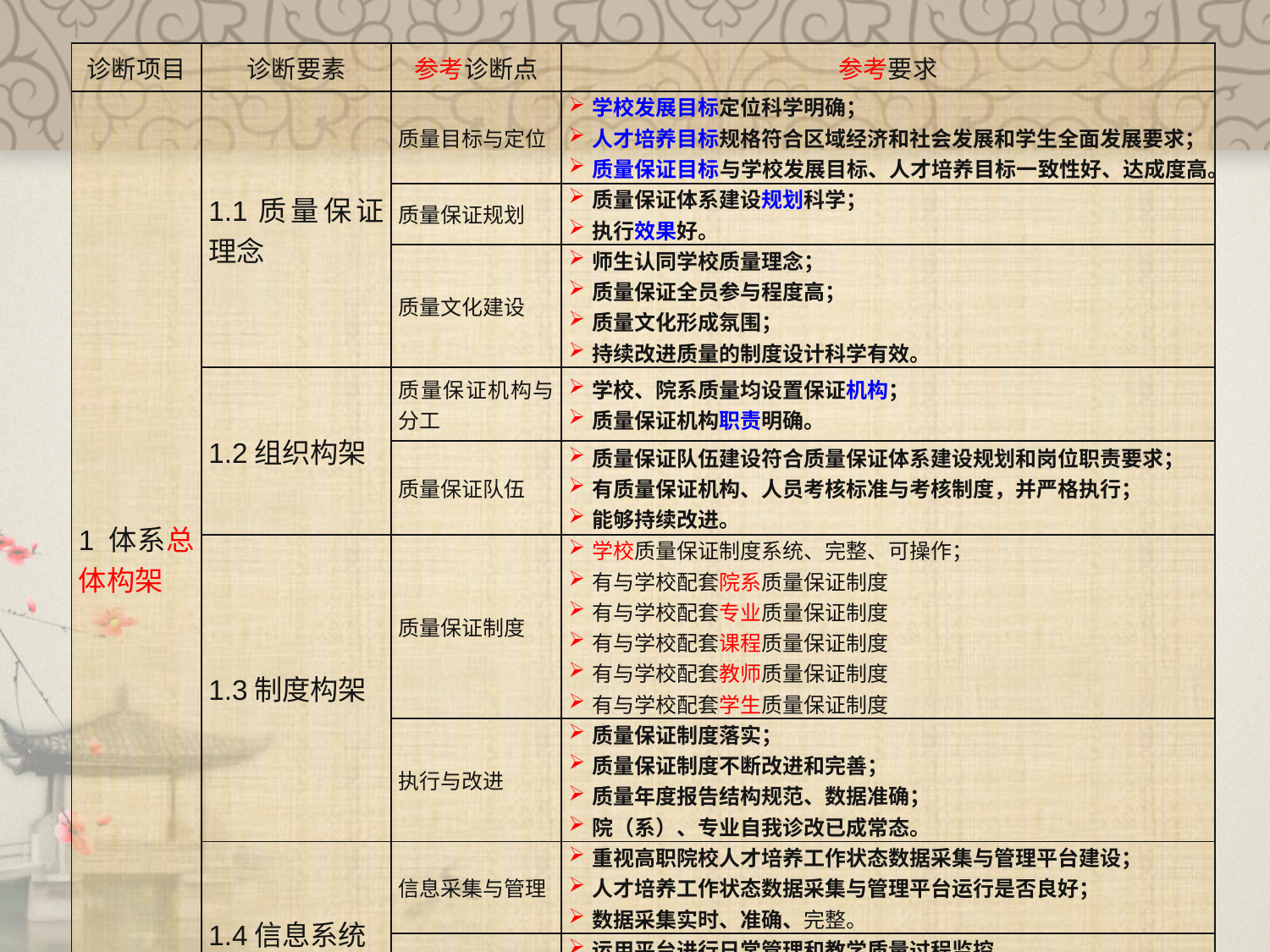

| 诊断项目 | 诊断要素 | 参考诊断点 | 参考要求 |
| --- | --- | --- | --- |
| 1 体系总体构架 | 1.1质量保证理念 | 质量目标与定位 | 学校发展目标定位科学明确； 人才培养目标规格符合区域经济和社会发展和学生全面发展要求； 质量保证目标与学校发展目标、人才培养目标一致性好、达成度高。 |
|  |  | 质量保证规划 | 质量保证体系建设规划科学； 执行效果好。 |
|  |  | 质量文化建设 | 师生认同学校质量理念； 质量保证全员参与程度高； 质量文化形成氛围； 持续改进质量的制度设计科学有效。 |
|  | 1.2组织构架 | 质量保证机构与分工 | 学校、院系质量均设置保证机构； 质量保证机构职责明确。 |
|  |  | 质量保证队伍 | 质量保证队伍建设符合质量保证体系建设规划和岗位职责要求； 有质量保证机构、人员考核标准与考核制度，并严格执行； 能够持续改进。 |
|  | 1.3制度构架 | 质量保证制度 | 学校质量保证制度系统、完整、可操作； 有与学校配套院系质量保证制度 有与学校配套专业质量保证制度 有与学校配套课程质量保证制度 有与学校配套教师质量保证制度 有与学校配套学生质量保证制度 |
|  |  | 执行与改进 | 质量保证制度落实； 质量保证制度不断改进和完善； 质量年度报告结构规范、数据准确； 院（系）、专业自我诊改已成常态。 |
|  | 1.4信息系统 | 信息采集与管理 | 重视高职院校人才培养工作状态数据采集与管理平台建设； 人才培养工作状态数据采集与管理平台运行是否良好； 数据采集实时、准确、完整。 |
|  |  | 信息应用 | 运用平台进行日常管理和教学质量过程监控， 各级用户定期开展数据分析，形成常态化的信息反馈诊断分析与改进机制。 |